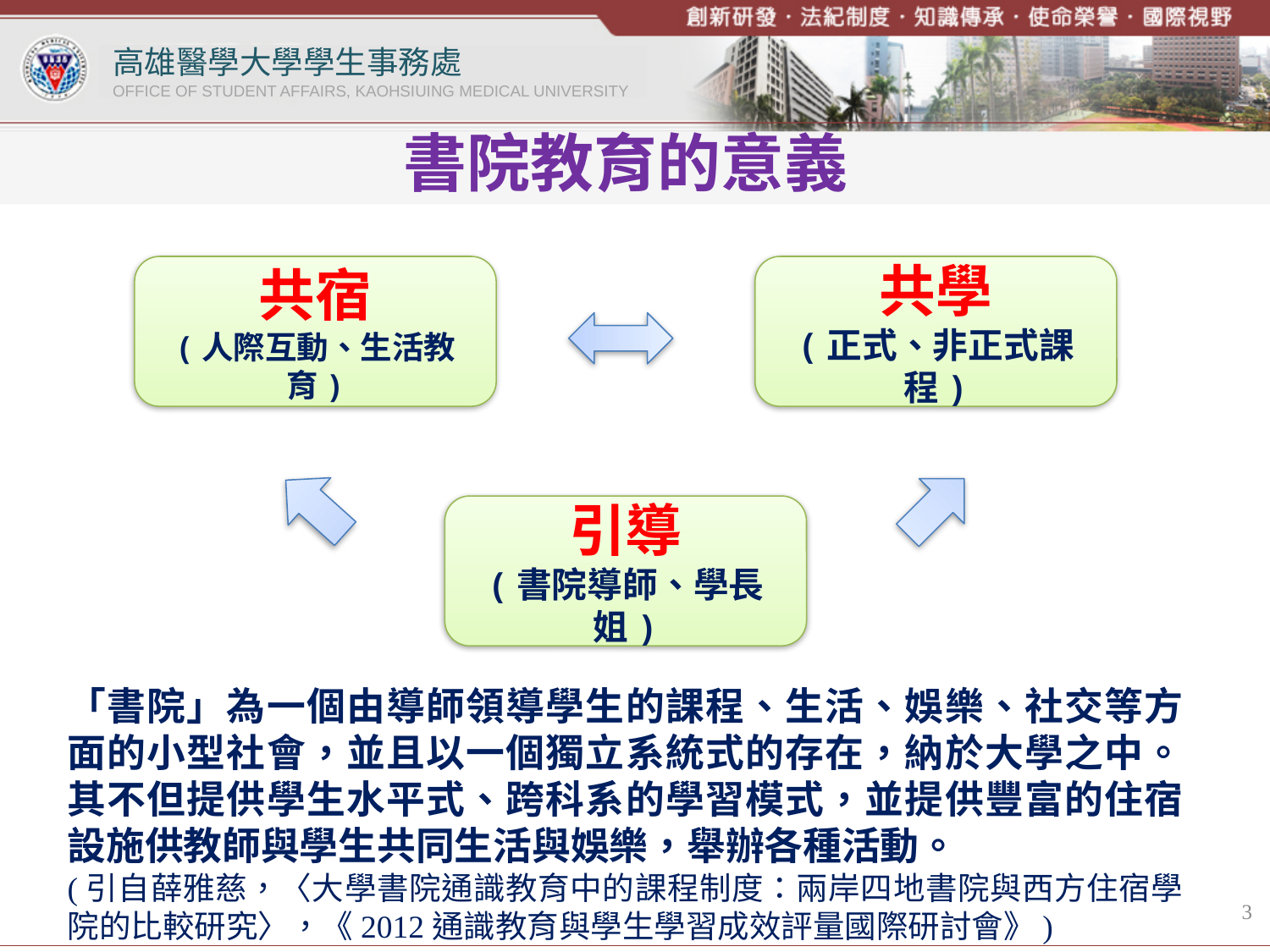

# 書院教育的意義
共宿
(人際互動、生活教育)
共學
(正式、非正式課程)

引導
(書院導師、學長姐)

「書院」為一個由導師領導學生的課程、生活、娛樂、社交等方面的小型社會，並且以一個獨立系統式的存在，納於大學之中。其不但提供學生水平式、跨科系的學習模式，並提供豐富的住宿設施供教師與學生共同生活與娛樂，舉辦各種活動。
(引自薛雅慈，〈大學書院通識教育中的課程制度：兩岸四地書院與西方住宿學院的比較研究〉，《2012通識教育與學生學習成效評量國際研討會》)
3